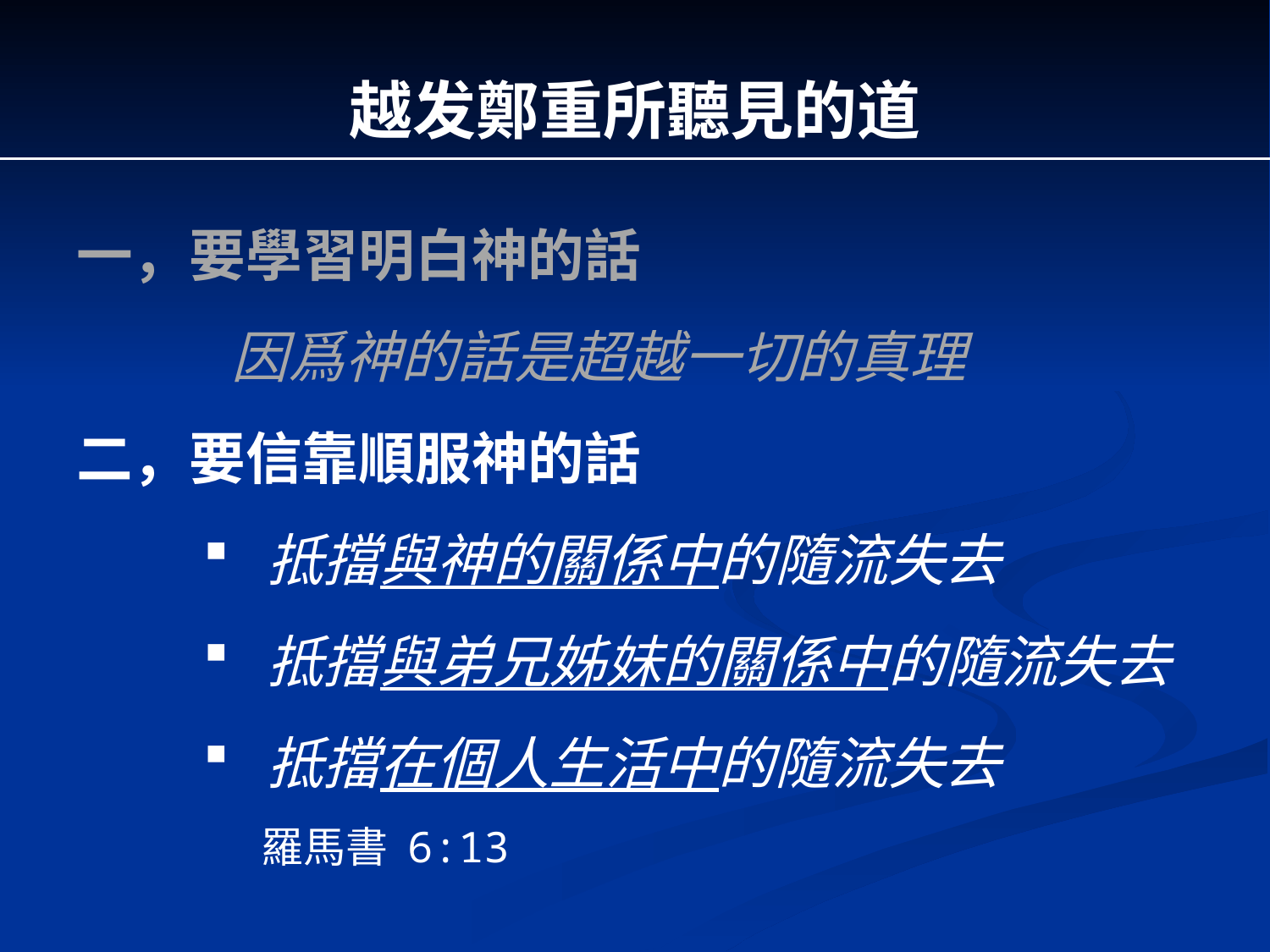

越发鄭重所聽見的道
一，要學習明白神的話
           因爲神的話是超越一切的真理
二，要信靠順服神的話
抵擋與神的關係中的隨流失去
抵擋與弟兄姊妹的關係中的隨流失去
抵擋在個人生活中的隨流失去
	     羅馬書 6:13